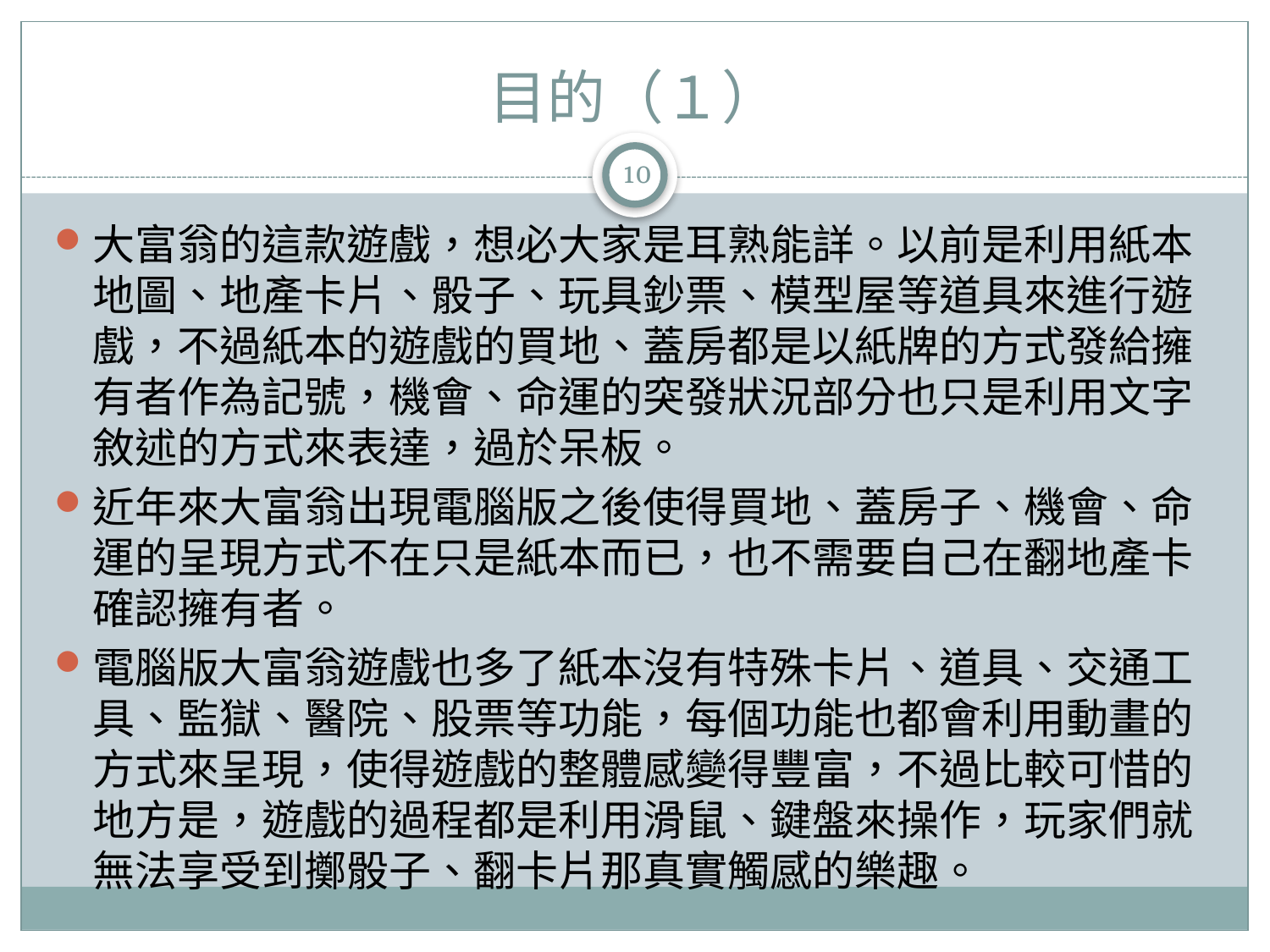

# 目的（１）
10
大富翁的這款遊戲，想必大家是耳熟能詳。以前是利用紙本地圖、地產卡片、骰子、玩具鈔票、模型屋等道具來進行遊戲，不過紙本的遊戲的買地、蓋房都是以紙牌的方式發給擁有者作為記號，機會、命運的突發狀況部分也只是利用文字敘述的方式來表達，過於呆板。
近年來大富翁出現電腦版之後使得買地、蓋房子、機會、命運的呈現方式不在只是紙本而已，也不需要自己在翻地產卡確認擁有者。
電腦版大富翁遊戲也多了紙本沒有特殊卡片、道具、交通工具、監獄、醫院、股票等功能，每個功能也都會利用動畫的方式來呈現，使得遊戲的整體感變得豐富，不過比較可惜的地方是，遊戲的過程都是利用滑鼠、鍵盤來操作，玩家們就無法享受到擲骰子、翻卡片那真實觸感的樂趣。